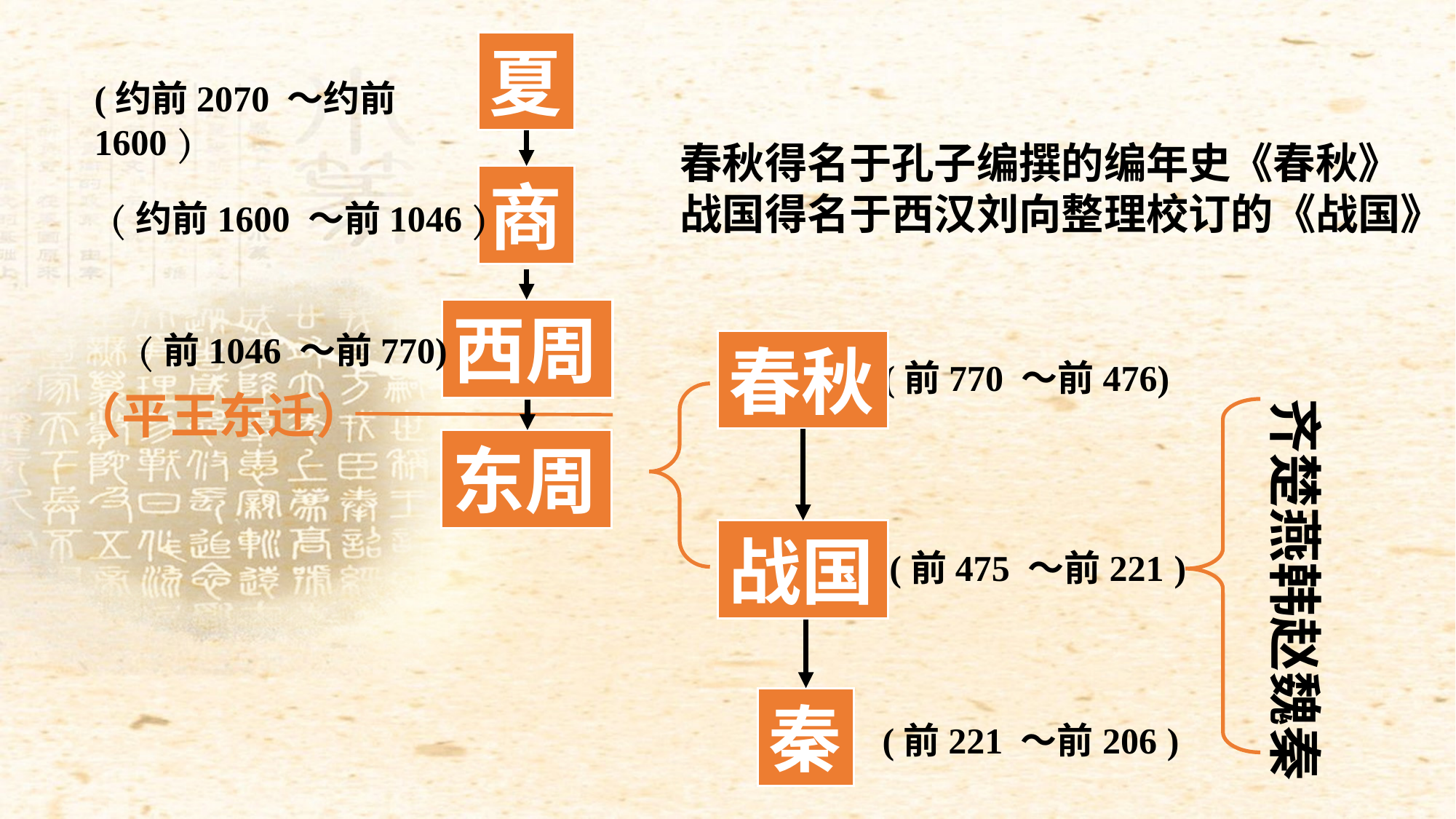

夏
(约前2070 ～约前1600 )
春秋得名于孔子编撰的编年史《春秋》
战国得名于西汉刘向整理校订的《战国》
商
(约前1600 ～前1046 )
西周
(前1046 ～前770)
春秋
(前770 ～前476)
（平王东迁）

齐楚燕韩赵魏秦

东周
战国
(前475 ～前221 )
秦
(前221 ～前206 )